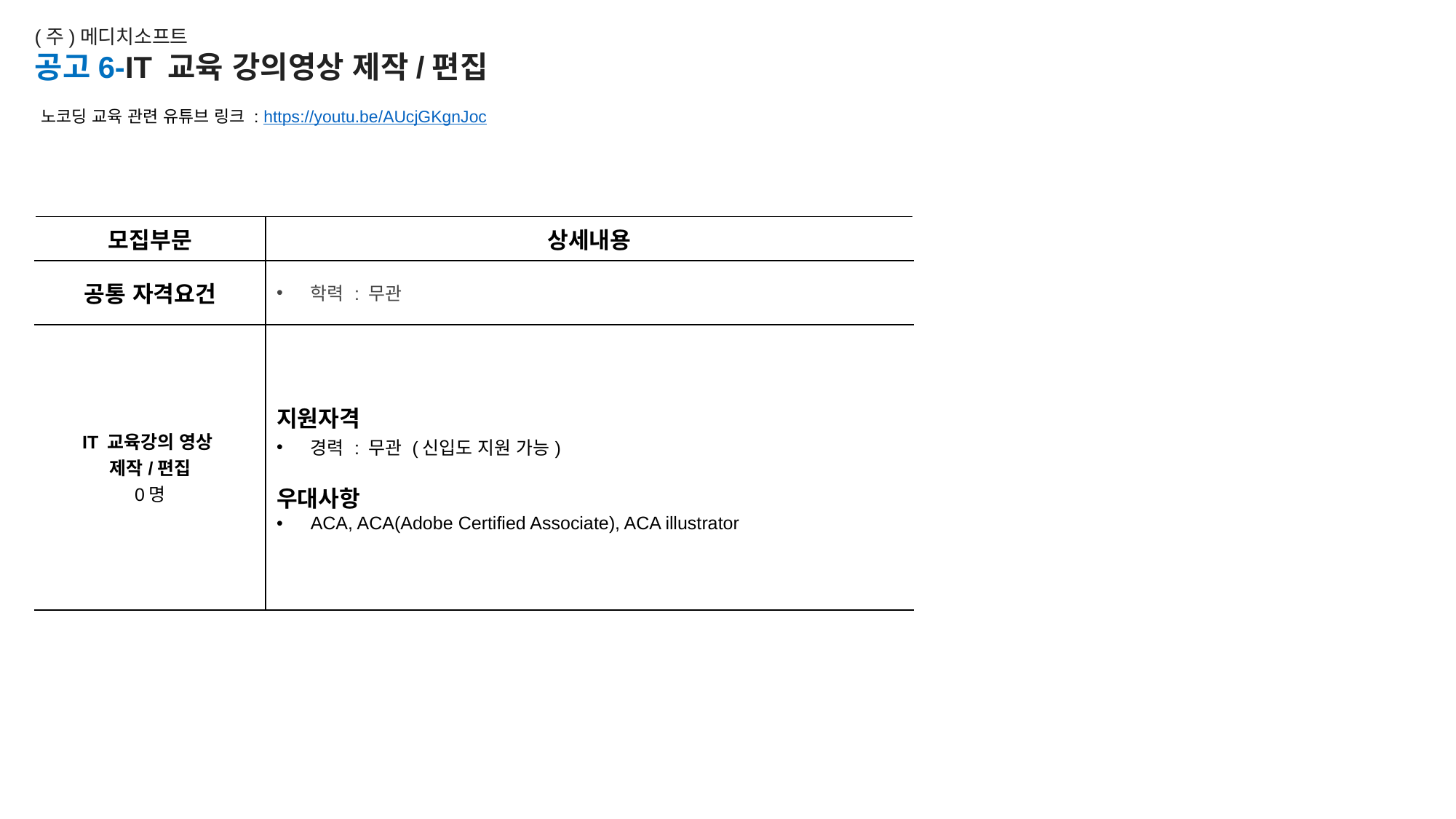

(주)메디치소프트
공고6-IT 교육 강의영상 제작/편집
노코딩 교육 관련 유튜브 링크 : https://youtu.be/AUcjGKgnJoc
| 모집부문 | 상세내용 |
| --- | --- |
| 공통 자격요건 | 학력 : 무관 |
| IT 교육강의 영상 제작/편집 0명 | 지원자격 경력 : 무관 (신입도 지원 가능) 우대사항 ACA, ACA(Adobe Certified Associate), ACA illustrator |